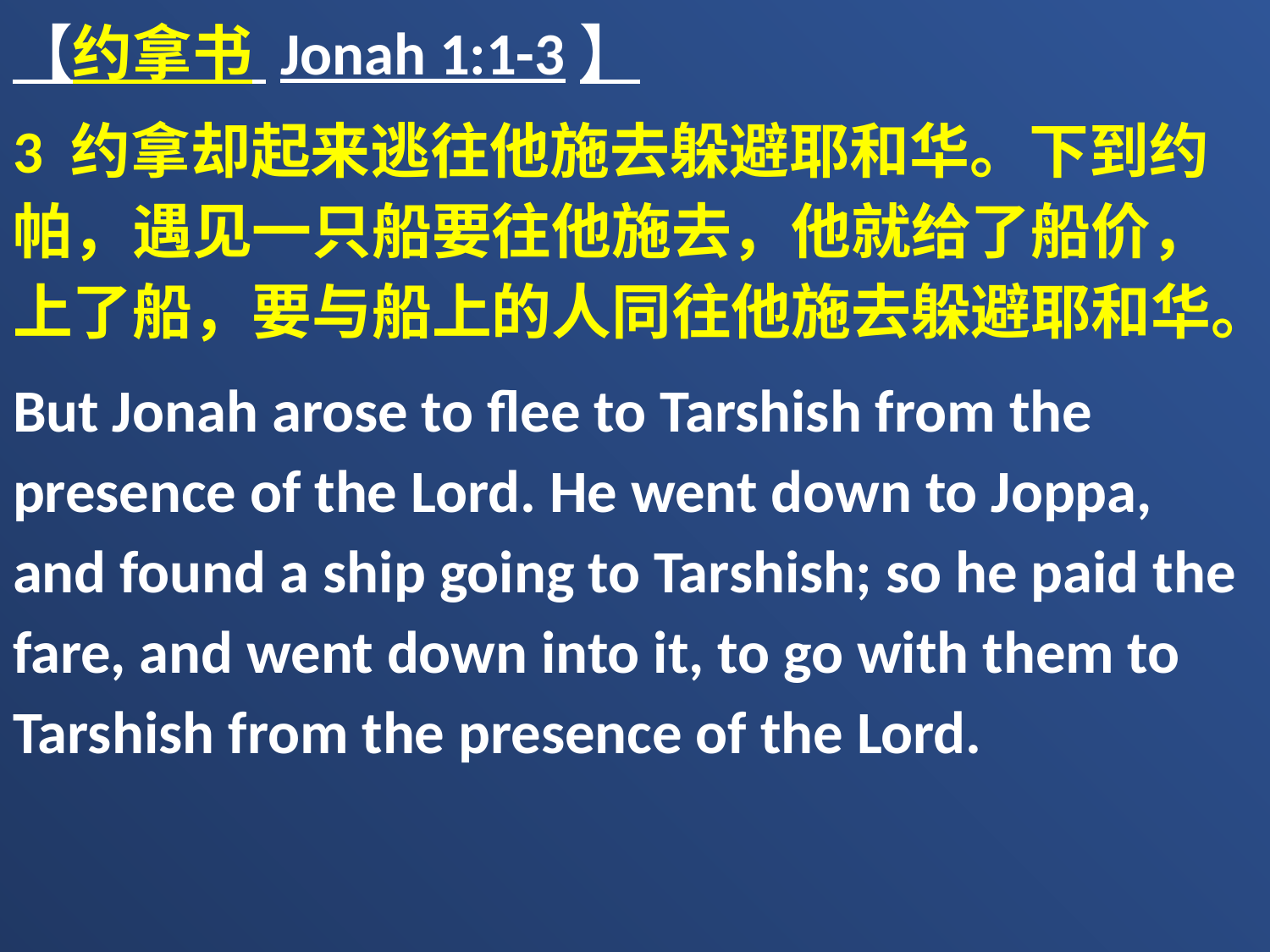

【约拿书 Jonah 1:1-3】
3 约拿却起来逃往他施去躲避耶和华。下到约帕，遇见一只船要往他施去，他就给了船价，上了船，要与船上的人同往他施去躲避耶和华。
But Jonah arose to flee to Tarshish from the presence of the Lord. He went down to Joppa, and found a ship going to Tarshish; so he paid the fare, and went down into it, to go with them to Tarshish from the presence of the Lord.